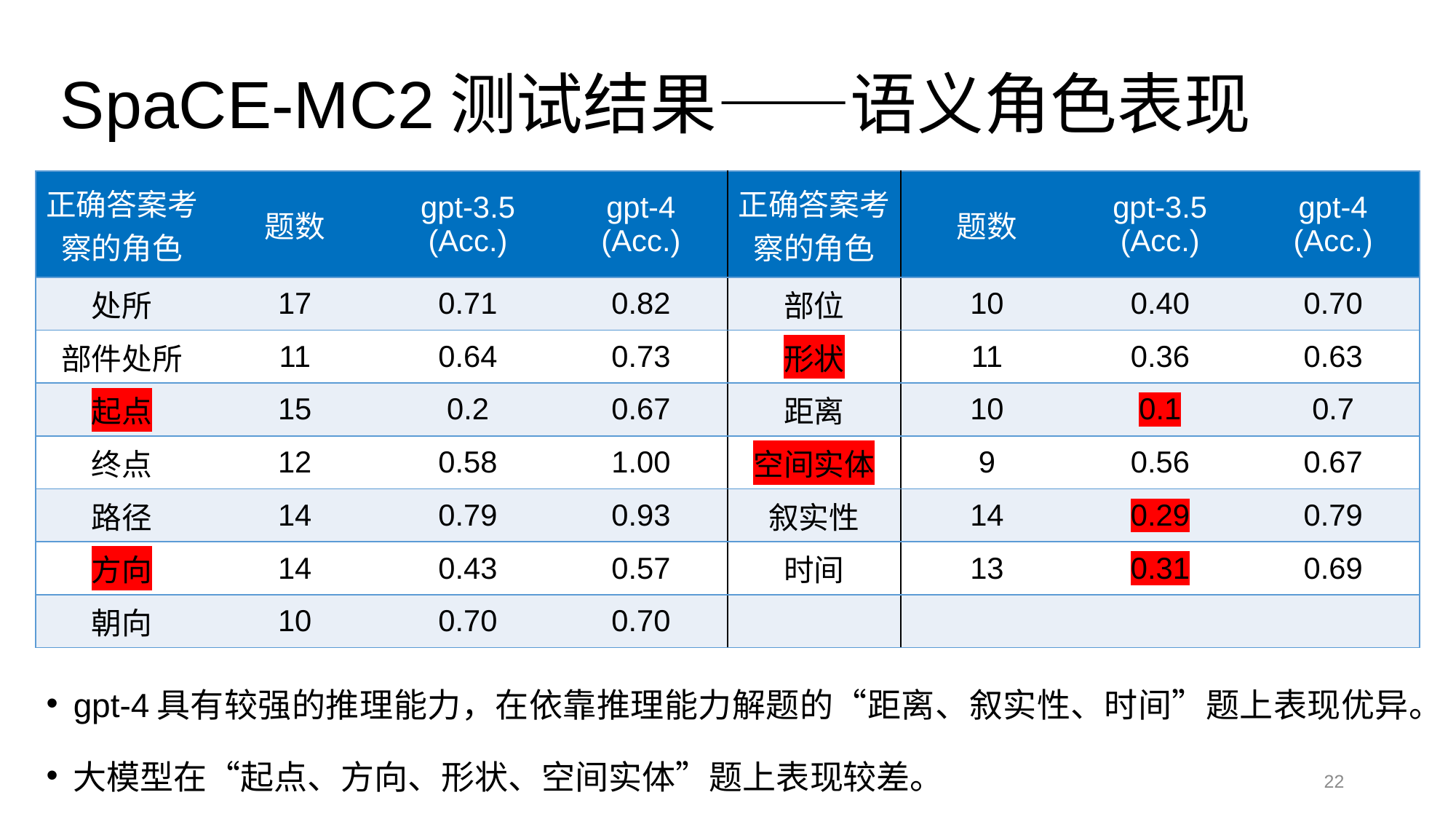

SpaCE-MC2测试结果——语义角色表现
| 正确答案考察的角色 | 题数 | gpt-3.5 (Acc.) | gpt-4 (Acc.) | 正确答案考察的角色 | 题数 | gpt-3.5 (Acc.) | gpt-4 (Acc.) |
| --- | --- | --- | --- | --- | --- | --- | --- |
| 处所 | 17 | 0.71 | 0.82 | 部位 | 10 | 0.40 | 0.70 |
| 部件处所 | 11 | 0.64 | 0.73 | 形状 | 11 | 0.36 | 0.63 |
| 起点 | 15 | 0.2 | 0.67 | 距离 | 10 | 0.1 | 0.7 |
| 终点 | 12 | 0.58 | 1.00 | 空间实体 | 9 | 0.56 | 0.67 |
| 路径 | 14 | 0.79 | 0.93 | 叙实性 | 14 | 0.29 | 0.79 |
| 方向 | 14 | 0.43 | 0.57 | 时间 | 13 | 0.31 | 0.69 |
| 朝向 | 10 | 0.70 | 0.70 |  |  |  |  |
gpt-4具有较强的推理能力，在依靠推理能力解题的“距离、叙实性、时间”题上表现优异。
大模型在“起点、方向、形状、空间实体”题上表现较差。
22